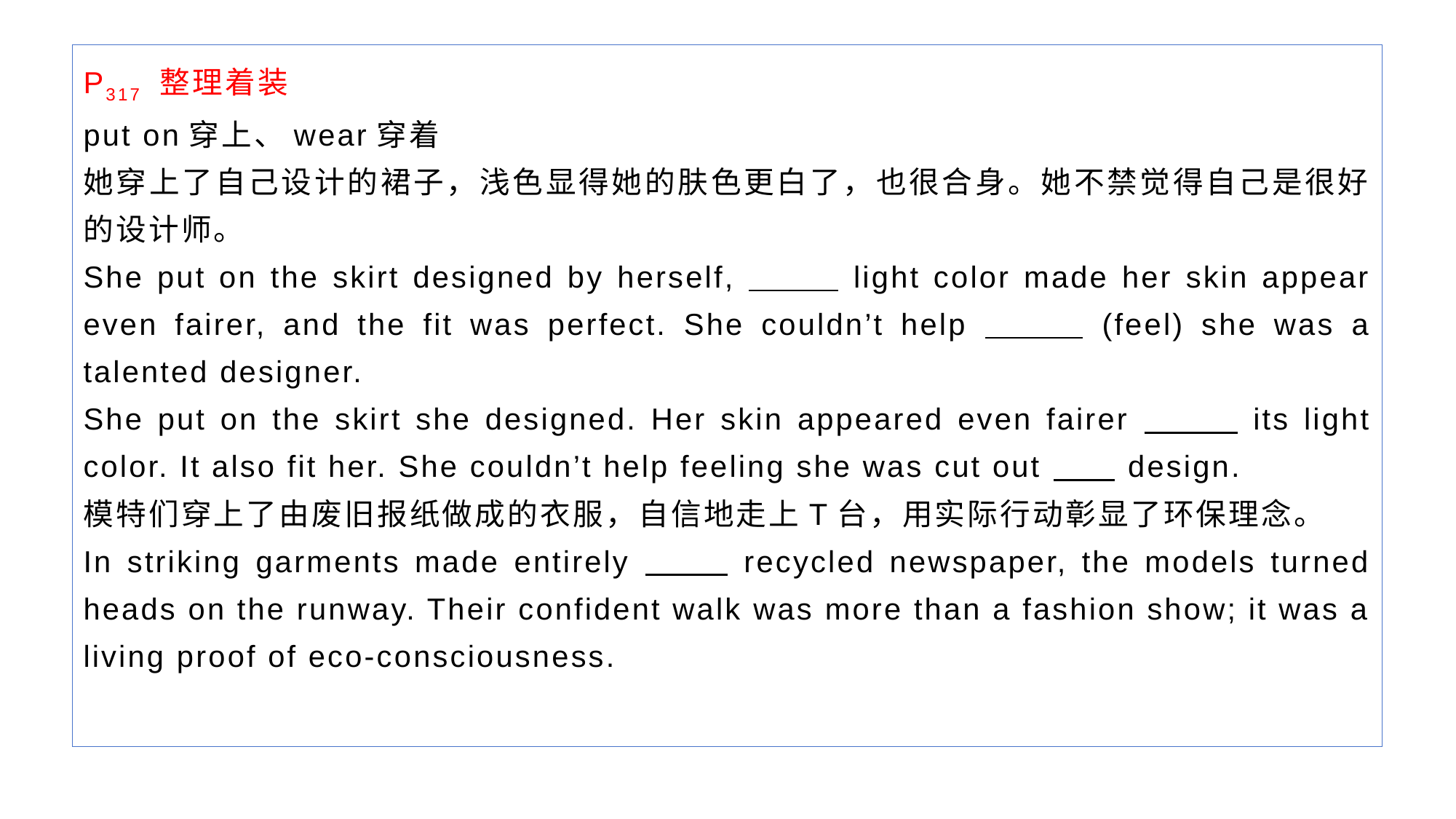

P317 整理着装
put on穿上、wear穿着
她穿上了自己设计的裙子，浅色显得她的肤色更白了，也很合身。她不禁觉得自己是很好的设计师。
She put on the skirt designed by herself,         light color made her skin appear even fairer, and the fit was perfect. She couldn’t help        (feel) she was a talented designer.
She put on the skirt she designed. Her skin appeared even fairer         its light color. It also fit her. She couldn’t help feeling she was cut out        design.
模特们穿上了由废旧报纸做成的衣服，自信地走上T台，用实际行动彰显了环保理念。
In striking garments made entirely        recycled newspaper, the models turned heads on the runway. Their confident walk was more than a fashion show; it was a living proof of eco-consciousness.